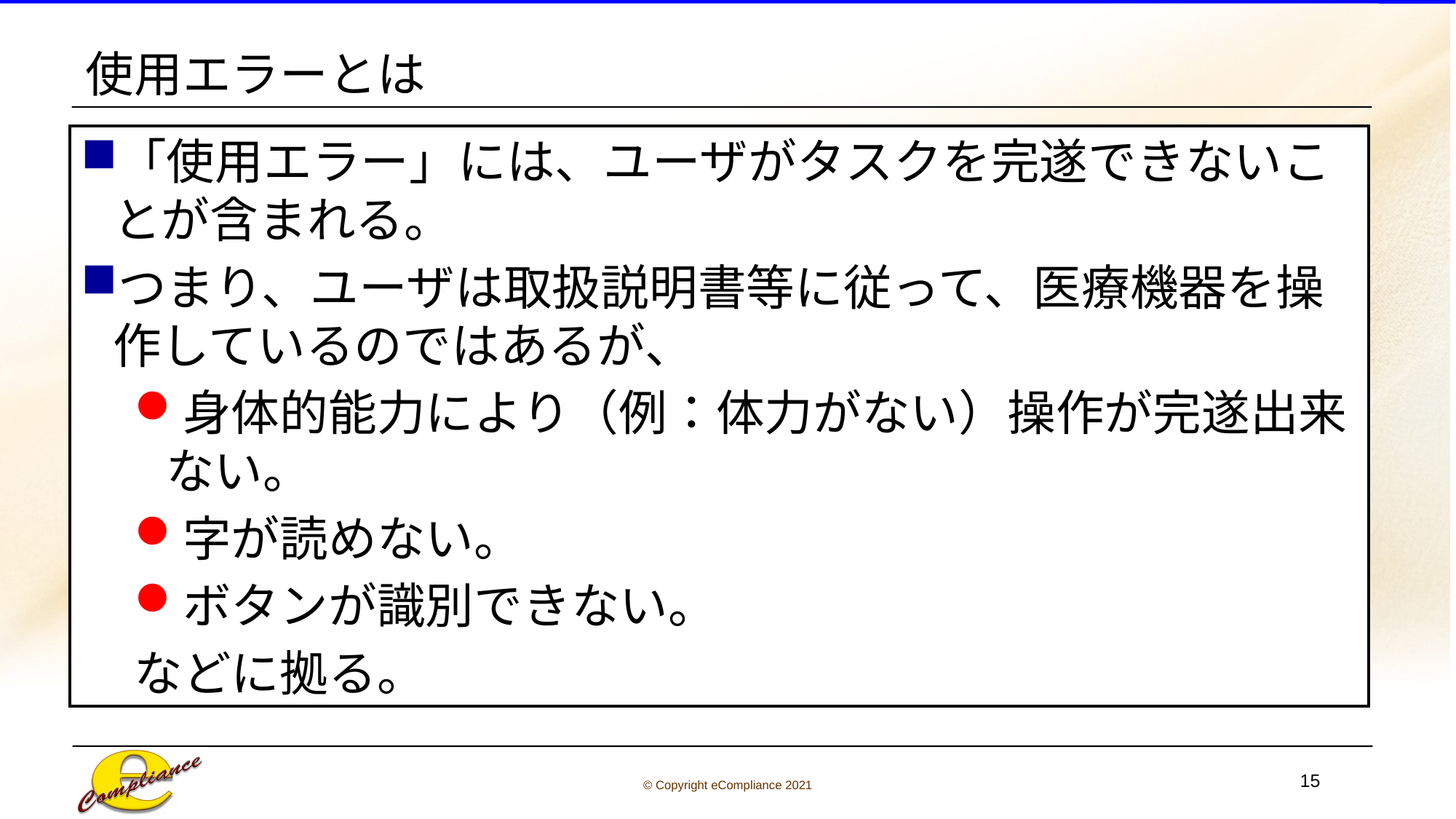

# 使用エラーとは
「使用エラー」には、ユーザがタスクを完遂できないことが含まれる。
つまり、ユーザは取扱説明書等に従って、医療機器を操作しているのではあるが、
身体的能力により（例：体力がない）操作が完遂出来ない。
字が読めない。
ボタンが識別できない。
などに拠る。